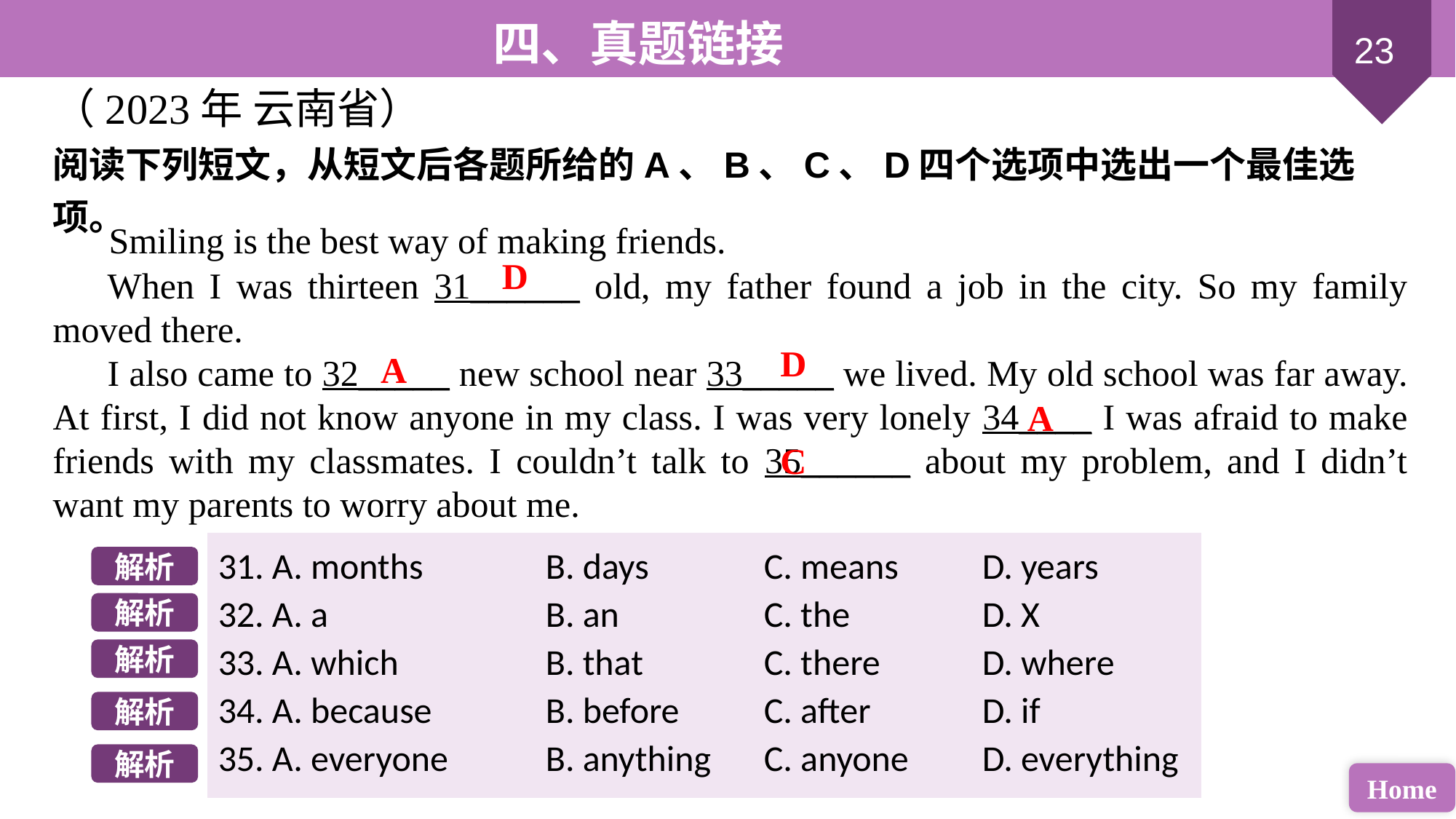

（2023年 云南省）
阅读下列短文，从短文后各题所给的A、B、C、D四个选项中选出一个最佳选项。
      Smiling is the best way of making friends.
When I was thirteen 31______ old, my father found a job in the city. So my family moved there.
I also came to 32_____ new school near 33_____ we lived. My old school was far away. At first, I did not know anyone in my class. I was very lonely 34____ I was afraid to make friends with my classmates. I couldn’t talk to 35______ about my problem, and I didn’t want my parents to worry about me.
D
D
A
A
C
31. A. months 		B. days 	C. means 	D. years
32. A. a 		B. an 		C. the 		D. X
33. A. which 		B. that 		C. there 	D. where
34. A. because 	B. before 	C. after 	D. if
35. A. everyone 	B. anything 	C. anyone 	D. everything
解析
解析
解析
解析
解析